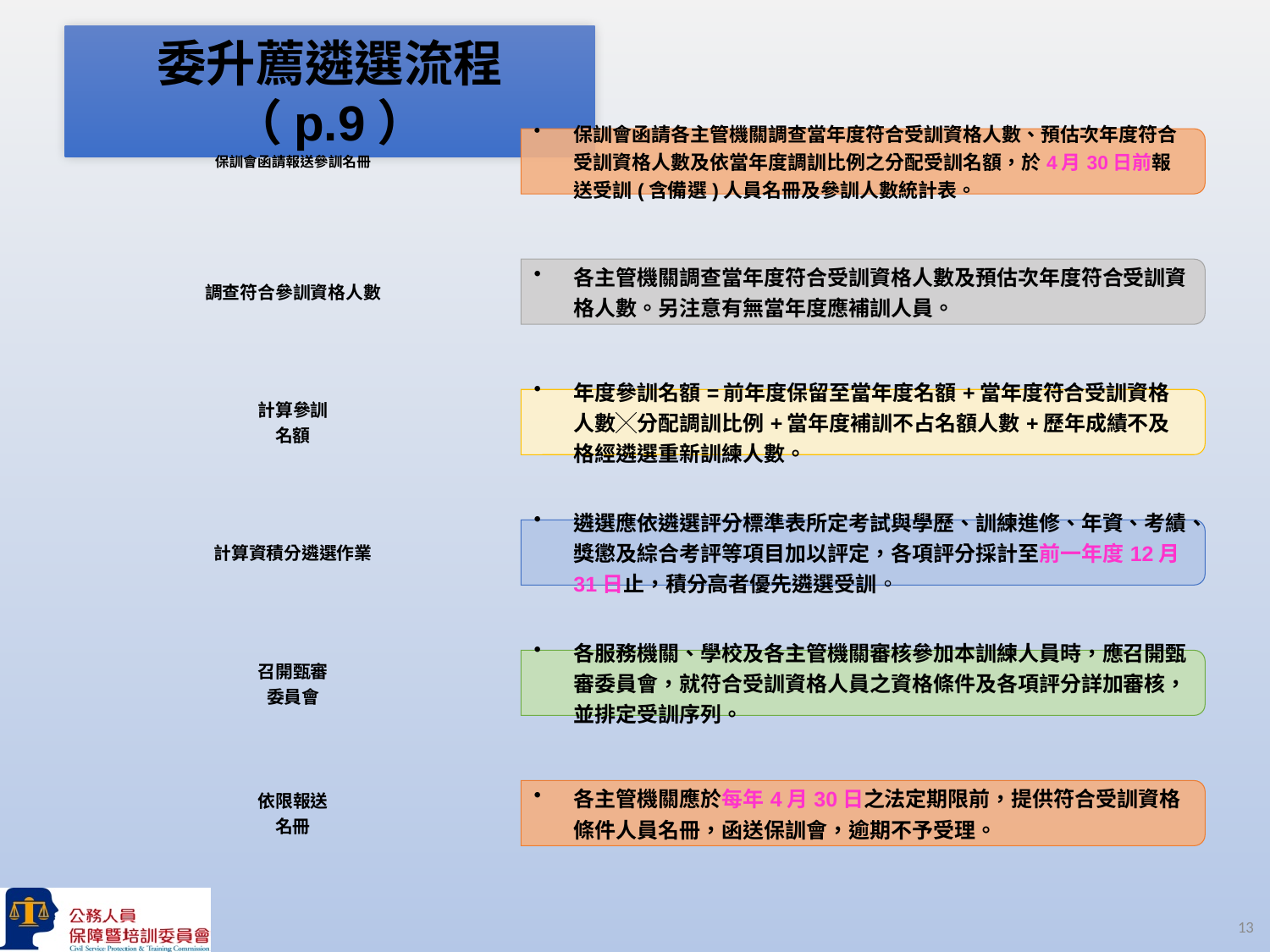

委升薦遴選流程（p.9）
保訓會函請報送參訓名冊
保訓會函請各主管機關調查當年度符合受訓資格人數、預估次年度符合受訓資格人數及依當年度調訓比例之分配受訓名額，於4月30日前報送受訓(含備選)人員名冊及參訓人數統計表。
調查符合參訓資格人數
召開甄審
委員會
各服務機關、學校及各主管機關審核參加本訓練人員時，應召開甄審委員會，就符合受訓資格人員之資格條件及各項評分詳加審核，並排定受訓序列。
計算參訓
名額
年度參訓名額=前年度保留至當年度名額+當年度符合受訓資格人數╳分配調訓比例+當年度補訓不占名額人數+歷年成績不及格經遴選重新訓練人數。
依限報送
名冊
各主管機關應於每年4月30日之法定期限前，提供符合受訓資格條件人員名冊，函送保訓會，逾期不予受理。
計算資積分遴選作業
遴選應依遴選評分標準表所定考試與學歷、訓練進修、年資、考績、獎懲及綜合考評等項目加以評定，各項評分採計至前一年度12月31日止，積分高者優先遴選受訓。
各主管機關調查當年度符合受訓資格人數及預估次年度符合受訓資格人數。另注意有無當年度應補訓人員。
13